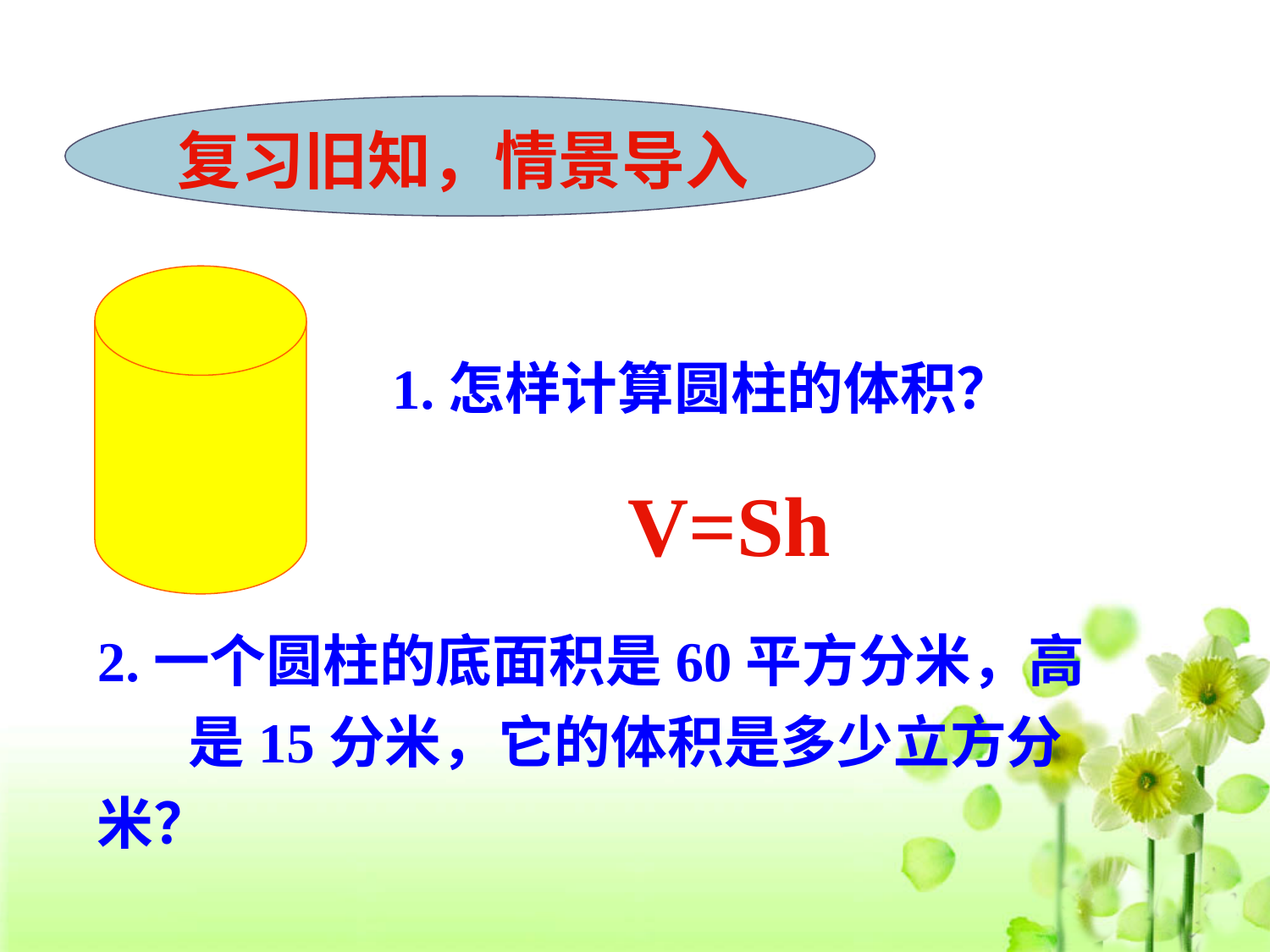

复习旧知，情景导入

1.怎样计算圆柱的体积？
V=Sh
2.一个圆柱的底面积是60平方分米，高
      是15分米，它的体积是多少立方分米？